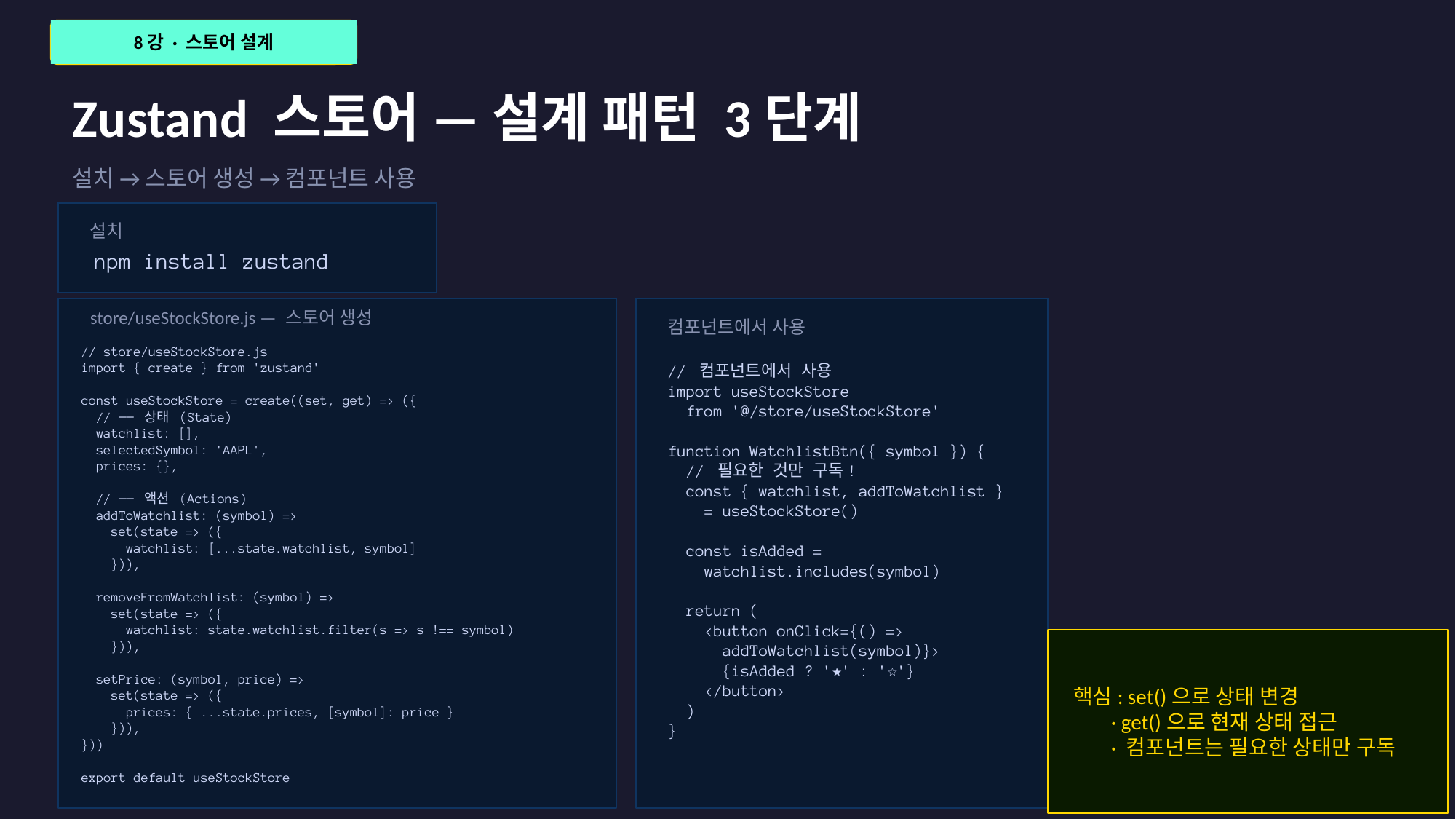

8강 · 스토어 설계
Zustand 스토어 — 설계 패턴 3단계
설치 → 스토어 생성 → 컴포넌트 사용

설치
npm install zustand

store/useStockStore.js — 스토어 생성
컴포넌트에서 사용
// store/useStockStore.js
import { create } from 'zustand'

const useStockStore = create((set, get) => ({
  // ── 상태 (State)
  watchlist: [],
  selectedSymbol: 'AAPL',
  prices: {},

  // ── 액션 (Actions)
  addToWatchlist: (symbol) =>
    set(state => ({
      watchlist: [...state.watchlist, symbol]
    })),

  removeFromWatchlist: (symbol) =>
    set(state => ({
      watchlist: state.watchlist.filter(s => s !== symbol)
    })),

  setPrice: (symbol, price) =>
    set(state => ({
      prices: { ...state.prices, [symbol]: price }
    })),
}))

export default useStockStore
// 컴포넌트에서 사용
import useStockStore
  from '@/store/useStockStore'

function WatchlistBtn({ symbol }) {
  // 필요한 것만 구독!
  const { watchlist, addToWatchlist }
    = useStockStore()

  const isAdded =
    watchlist.includes(symbol)

  return (
    <button onClick={() =>
      addToWatchlist(symbol)}>
      {isAdded ? '★' : '☆'}
    </button>
  )
}

핵심: set()으로 상태 변경
        · get()으로 현재 상태 접근
        · 컴포넌트는 필요한 상태만 구독